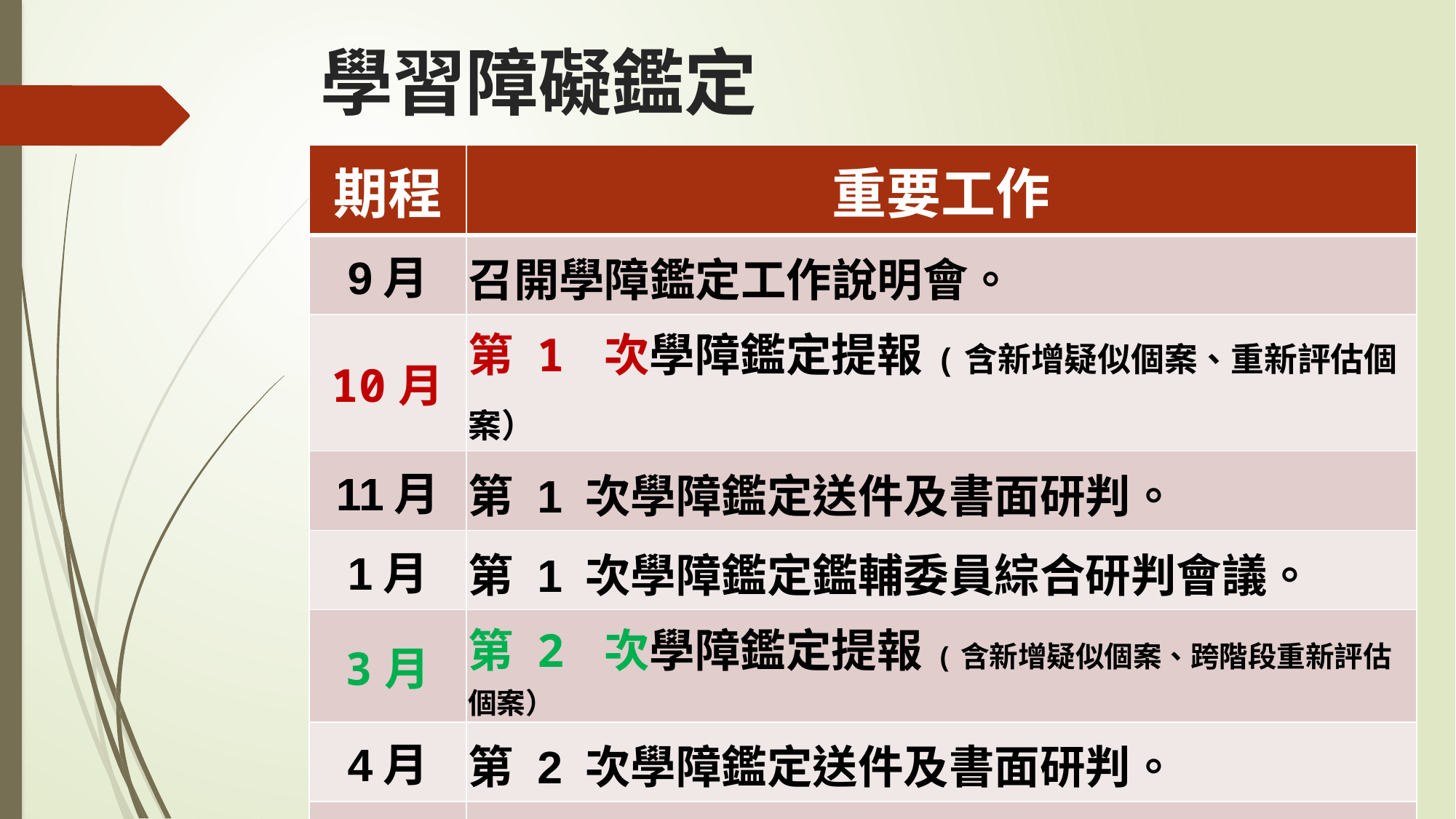

# 學習障礙鑑定
| 期程 | 重要工作 |
| --- | --- |
| 9月 | 召開學障鑑定工作說明會。 |
| 10月 | 第 1 次學障鑑定提報(含新增疑似個案、重新評估個案） |
| 11月 | 第 1 次學障鑑定送件及書面研判。 |
| 1月 | 第 1 次學障鑑定鑑輔委員綜合研判會議。 |
| 3月 | 第 2 次學障鑑定提報(含新增疑似個案、跨階段重新評估個案） |
| 4月 | 第 2 次學障鑑定送件及書面研判。 |
| 6月 | 第 2 次學障鑑定鑑輔委員綜合研判會議。 |